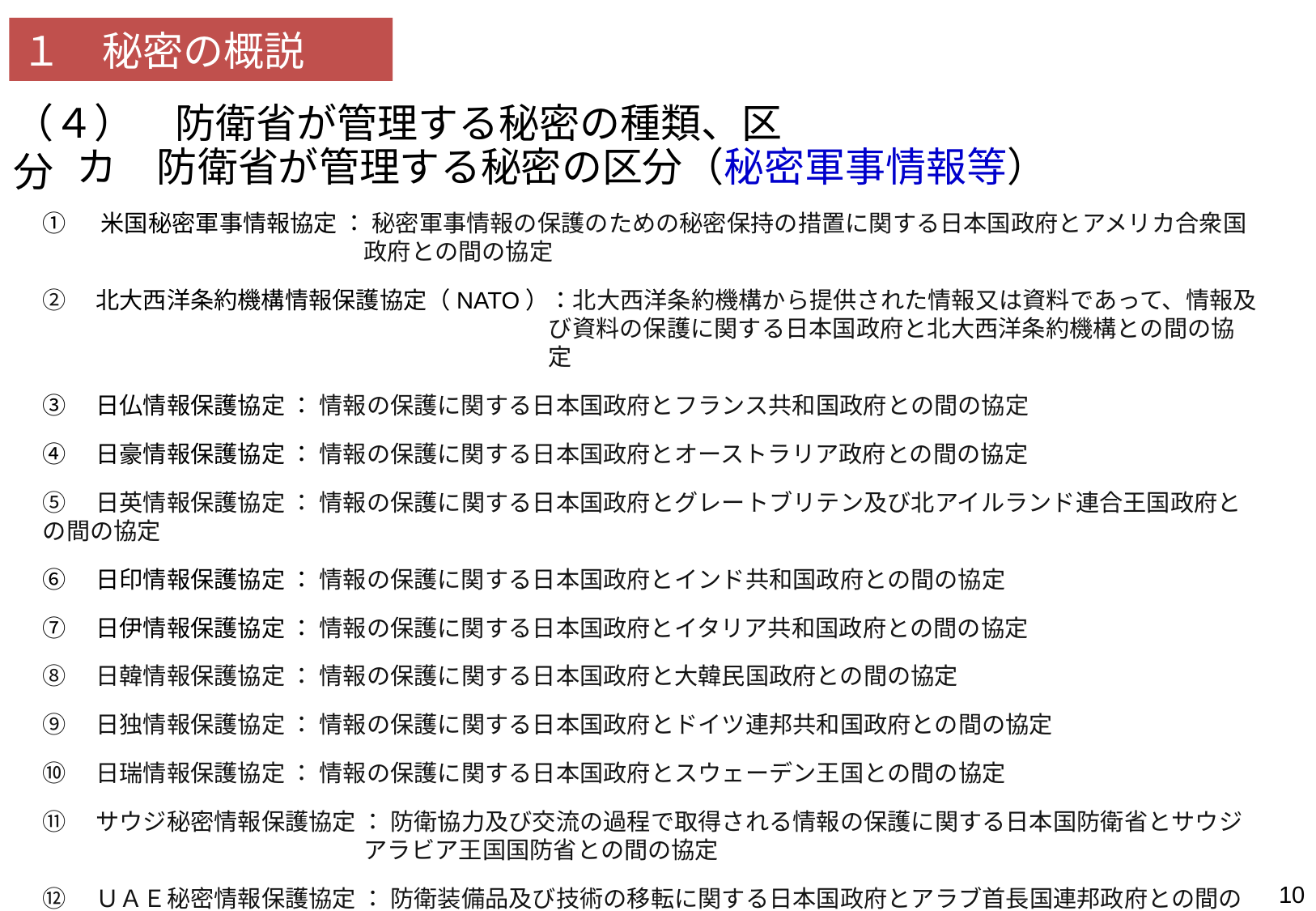

１　秘密の概説
（４）　防衛省が管理する秘密の種類、区分
 カ　防衛省が管理する秘密の区分（秘密軍事情報等）
①　 米国秘密軍事情報協定 ： 秘密軍事情報の保護のための秘密保持の措置に関する日本国政府とアメリカ合衆国政府との間の協定
②　北大西洋条約機構情報保護協定（NATO）：北大西洋条約機構から提供された情報又は資料であって、情報及び資料の保護に関する日本国政府と北大西洋条約機構との間の協定
③　日仏情報保護協定 ： 情報の保護に関する日本国政府とフランス共和国政府との間の協定
④　日豪情報保護協定 ： 情報の保護に関する日本国政府とオーストラリア政府との間の協定
⑤　日英情報保護協定 ： 情報の保護に関する日本国政府とグレートブリテン及び北アイルランド連合王国政府との間の協定
⑥　日印情報保護協定 ： 情報の保護に関する日本国政府とインド共和国政府との間の協定
⑦　日伊情報保護協定 ： 情報の保護に関する日本国政府とイタリア共和国政府との間の協定
⑧　日韓情報保護協定 ： 情報の保護に関する日本国政府と大韓民国政府との間の協定
⑨　日独情報保護協定 ： 情報の保護に関する日本国政府とドイツ連邦共和国政府との間の協定
⑩　日瑞情報保護協定 ： 情報の保護に関する日本国政府とスウェーデン王国との間の協定
⑪　サウジ秘密情報保護協定 ： 防衛協力及び交流の過程で取得される情報の保護に関する日本国防衛省とサウジアラビア王国国防省との間の協定
⑫　ＵＡＥ秘密情報保護協定 ： 防衛装備品及び技術の移転に関する日本国政府とアラブ首長国連邦政府との間の協定
⑬　宇国秘密情報保護協定  ：情報の保護に関する日本国政府と政府との間の協定
| 24 | 特別防衛秘密／特定秘密／装備品等秘密に関する法律、政令、訓令、事務次官通達その他関係規則の条文の内容、解説が記載されているか。 |
| --- | --- |
10